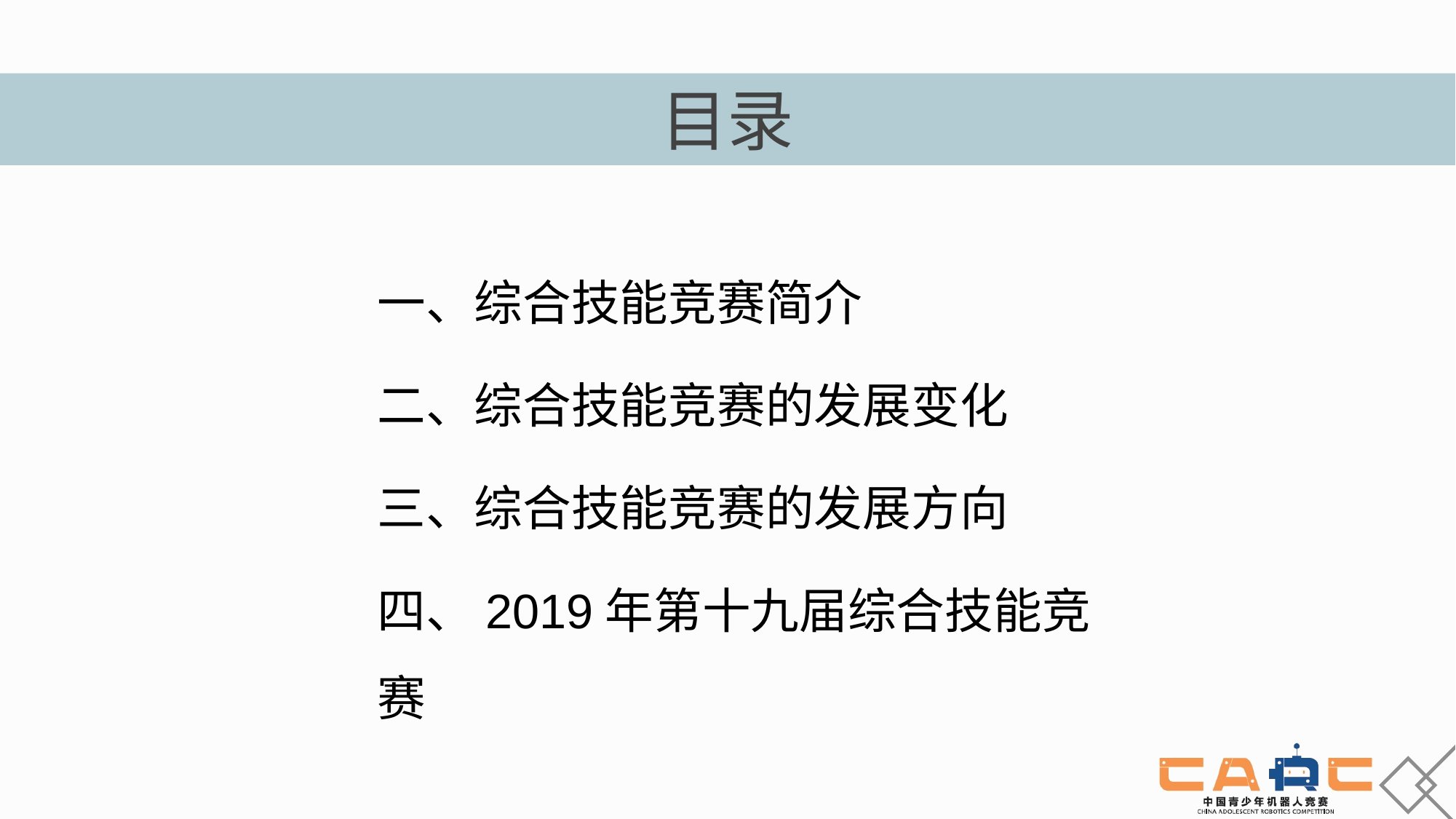

目录
一、综合技能竞赛简介
二、综合技能竞赛的发展变化
三、综合技能竞赛的发展方向
四、2019年第十九届综合技能竞赛